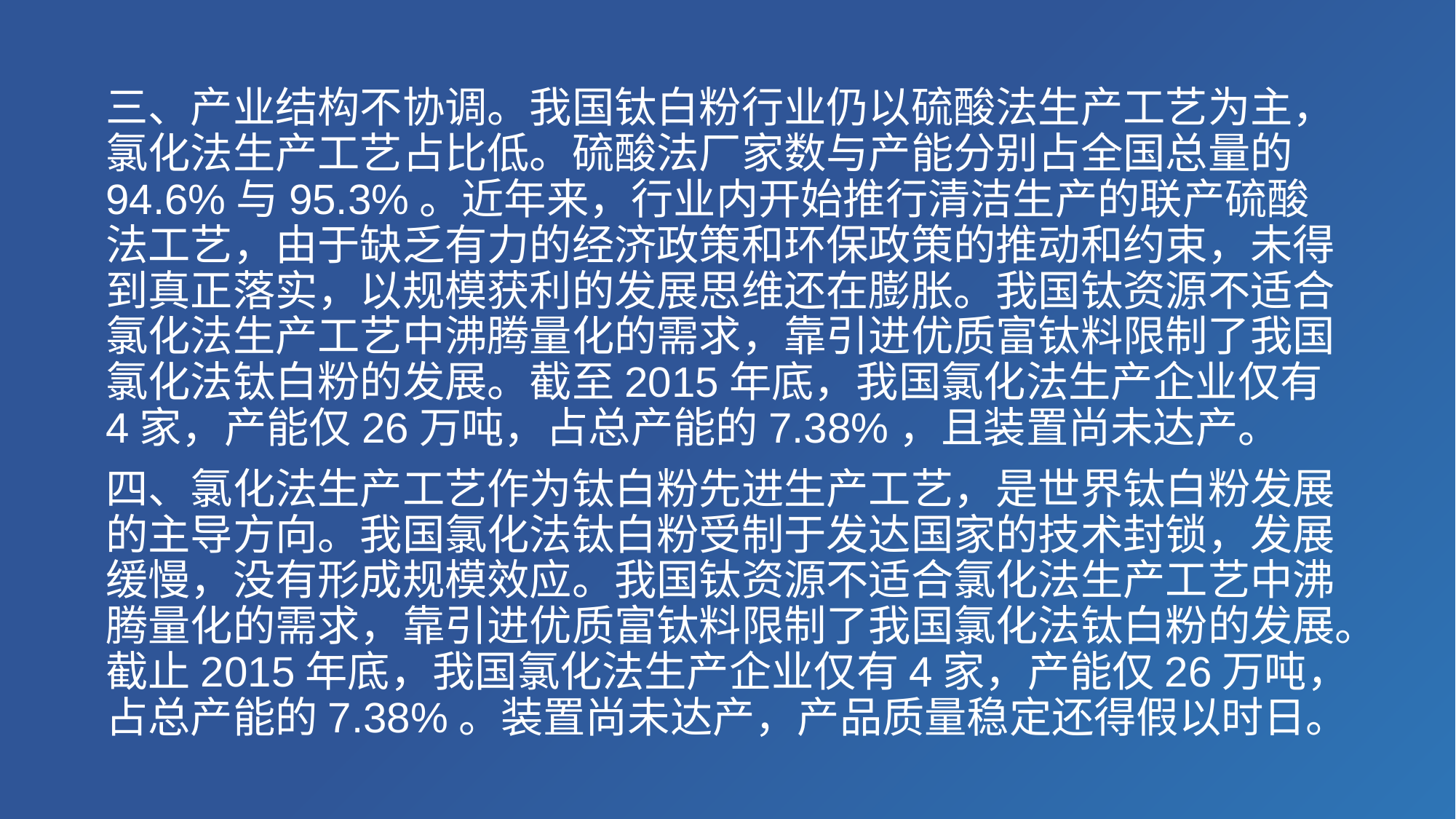

三、产业结构不协调。我国钛白粉行业仍以硫酸法生产工艺为主，氯化法生产工艺占比低。硫酸法厂家数与产能分别占全国总量的94.6%与95.3%。近年来，行业内开始推行清洁生产的联产硫酸法工艺，由于缺乏有力的经济政策和环保政策的推动和约束，未得到真正落实，以规模获利的发展思维还在膨胀。我国钛资源不适合氯化法生产工艺中沸腾量化的需求，靠引进优质富钛料限制了我国氯化法钛白粉的发展。截至2015年底，我国氯化法生产企业仅有4家，产能仅26万吨，占总产能的7.38%，且装置尚未达产。
四、氯化法生产工艺作为钛白粉先进生产工艺，是世界钛白粉发展的主导方向。我国氯化法钛白粉受制于发达国家的技术封锁，发展缓慢，没有形成规模效应。我国钛资源不适合氯化法生产工艺中沸腾量化的需求，靠引进优质富钛料限制了我国氯化法钛白粉的发展。截止2015年底，我国氯化法生产企业仅有4家，产能仅26万吨，占总产能的7.38%。装置尚未达产，产品质量稳定还得假以时日。